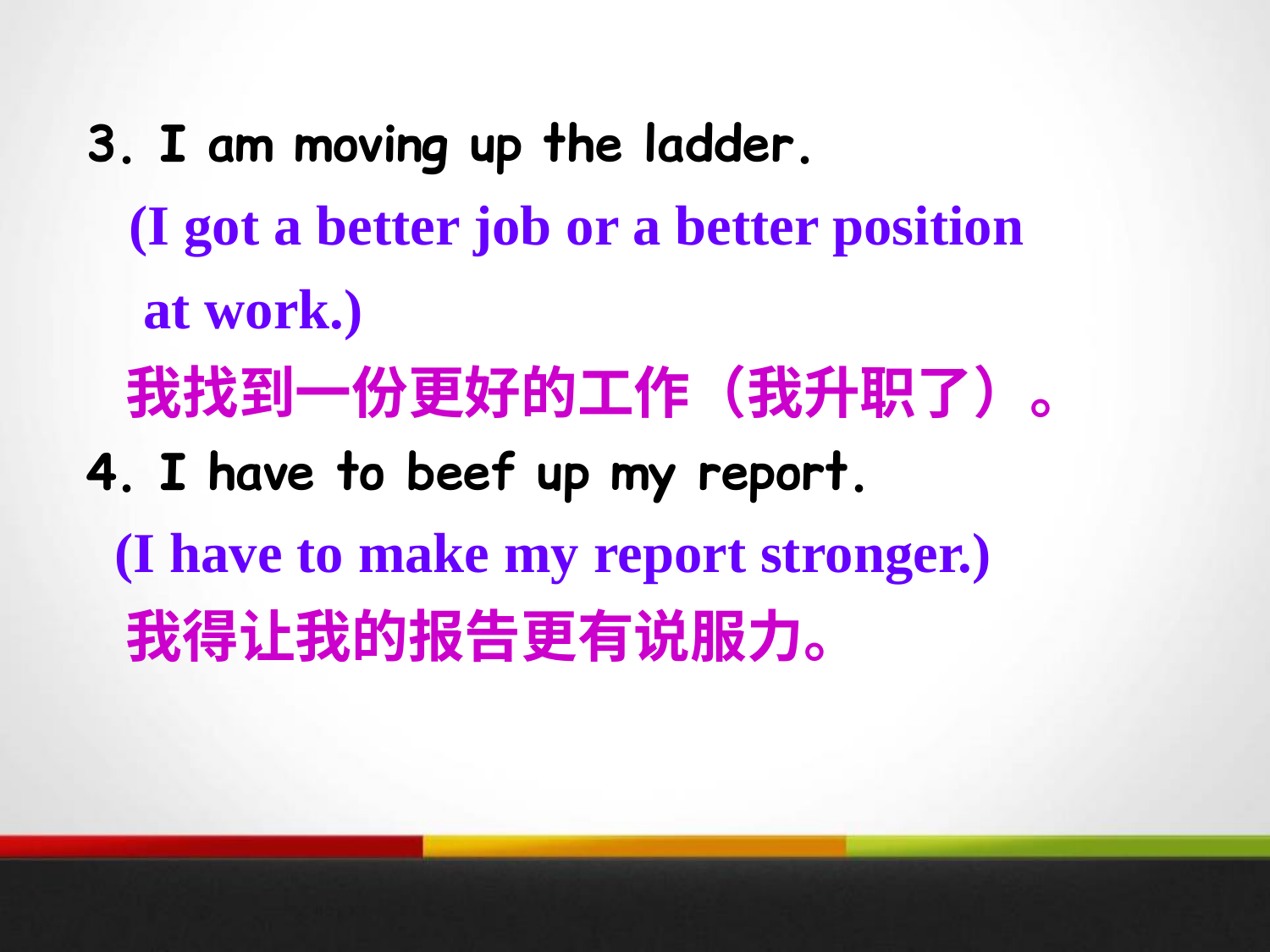

3. I am moving up the ladder.
  (I got a better job or a better position
    at work.)
  我找到一份更好的工作（我升职了）。
4. I have to beef up my report.
  (I have to make my report stronger.)
  我得让我的报告更有说服力。